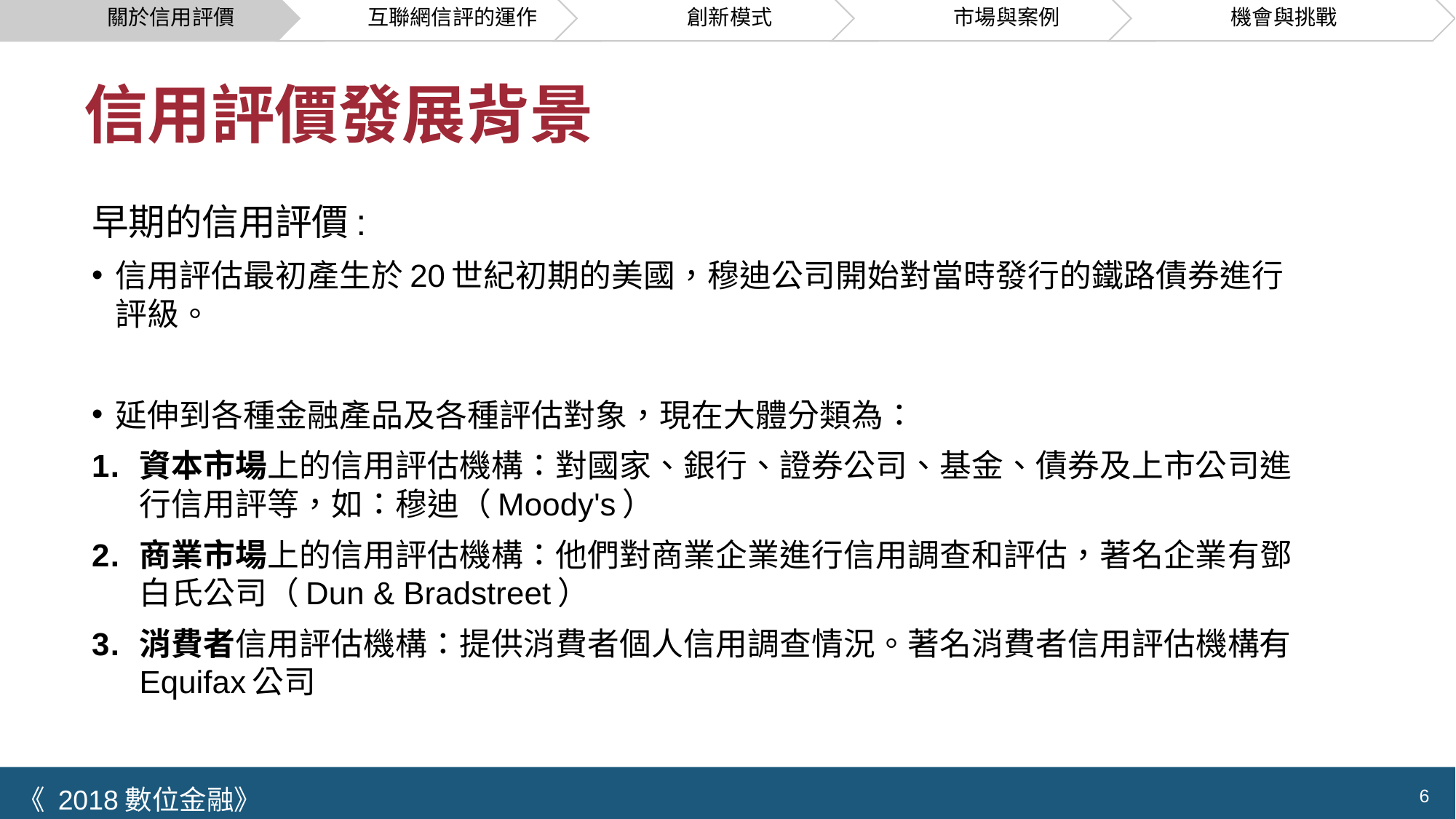

關於信用評價
互聯網信評的運作
創新模式
市場與案例
機會與挑戰
# 信用評價發展背景
早期的信用評價:
信用評估最初產生於20世紀初期的美國，穆迪公司開始對當時發行的鐵路債券進行評級。

延伸到各種金融產品及各種評估對象，現在大體分類為：
資本市場上的信用評估機構：對國家、銀行、證券公司、基金、債券及上市公司進行信用評等，如：穆迪（Moody's）
商業市場上的信用評估機構：他們對商業企業進行信用調查和評估，著名企業有鄧白氏公司（Dun & Bradstreet）
消費者信用評估機構：提供消費者個人信用調查情況。著名消費者信用評估機構有Equifax公司

6